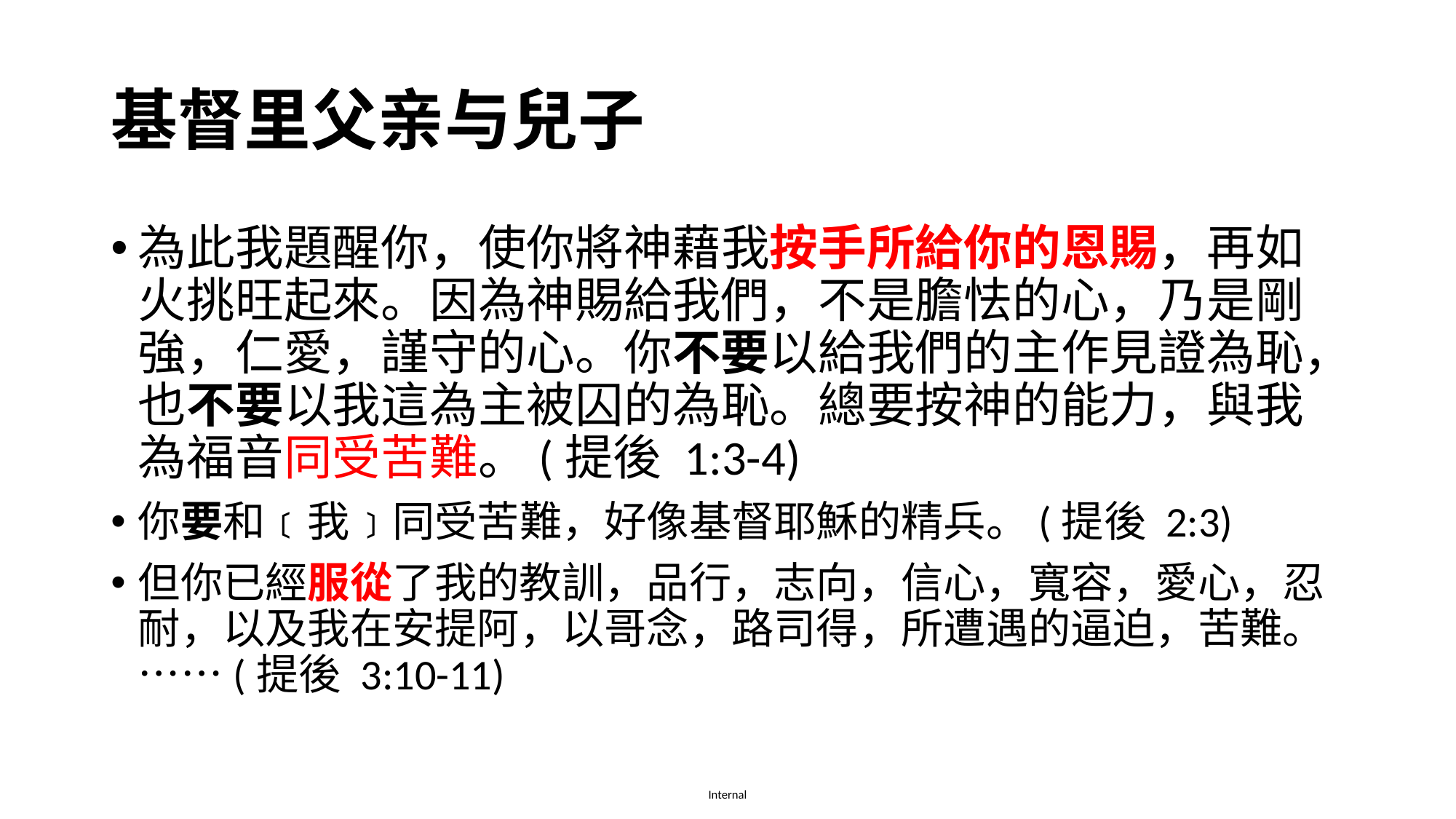

# 基督里父亲与兒子
為此我題醒你，使你將神藉我按手所給你的恩賜，再如火挑旺起來。因為神賜給我們，不是膽怯的心，乃是剛強，仁愛，謹守的心。你不要以給我們的主作見證為恥，也不要以我這為主被囚的為恥。總要按神的能力，與我為福音同受苦難。(提後 1:3-4)
你要和﹝我﹞同受苦難，好像基督耶穌的精兵。(提後 2:3)
但你已經服從了我的教訓，品行，志向，信心，寬容，愛心，忍耐，以及我在安提阿，以哥念，路司得，所遭遇的逼迫，苦難。……(提後 3:10-11)